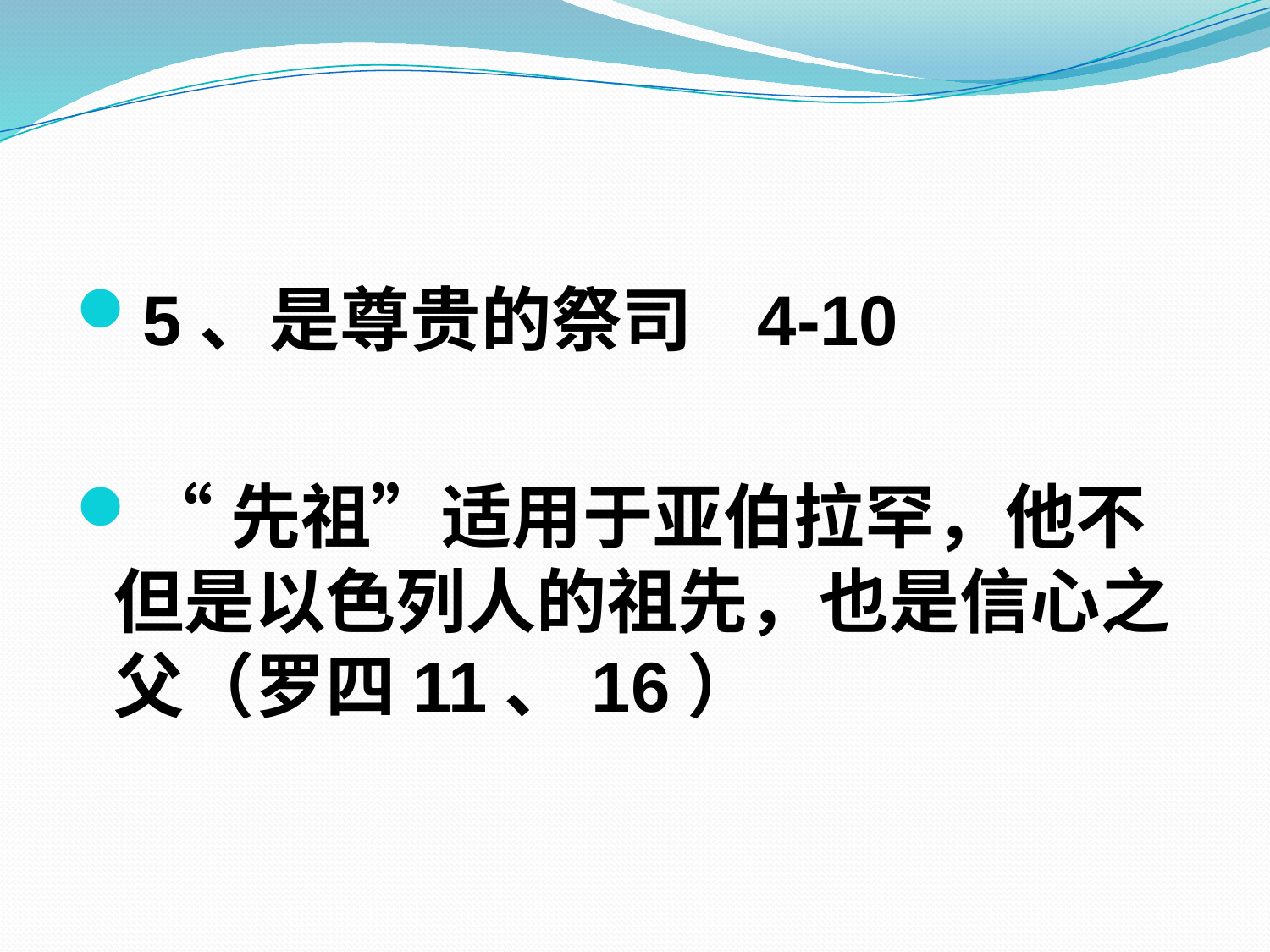

#
5、是尊贵的祭司   4-10

“先祖”适用于亚伯拉罕，他不但是以色列人的祖先，也是信心之父（罗四11、16）